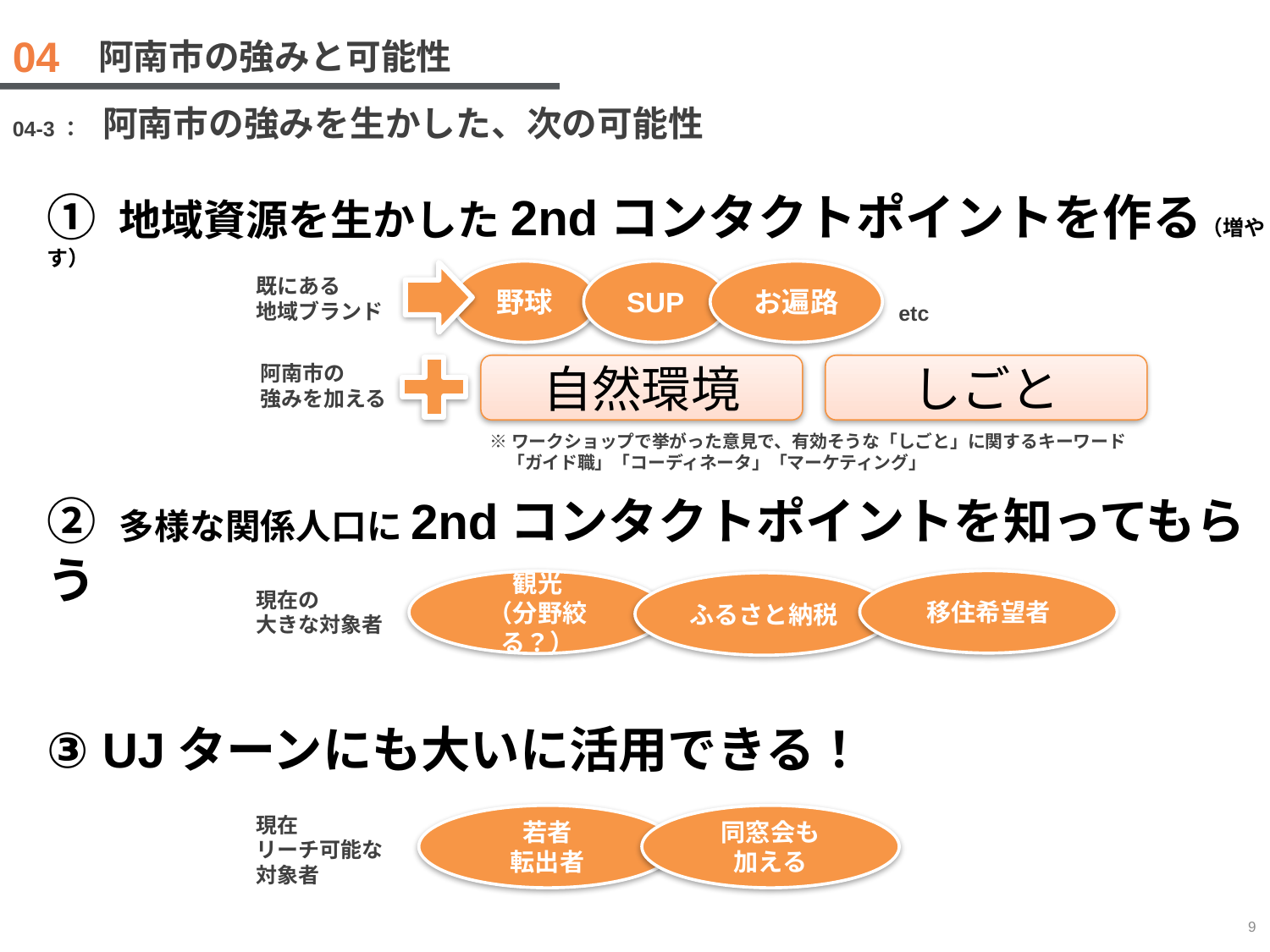

04
阿南市の強みと可能性

04-3：　阿南市の強みを生かした、次の可能性
① 地域資源を生かした2ndコンタクトポイントを作る（増やす）
野球
SUP
お遍路

既にある
地域ブランド
etc

阿南市の
強みを加える
自然環境
しごと
※ワークショップで挙がった意見で、有効そうな「しごと」に関するキーワード
　「ガイド職」「コーディネータ」「マーケティング」
② 多様な関係人口に2ndコンタクトポイントを知ってもらう
移住希望者
観光
（分野絞る？）
ふるさと納税
現在の
大きな対象者
③ UJターンにも大いに活用できる！
現在
リーチ可能な対象者
若者
転出者
同窓会も
加える
9